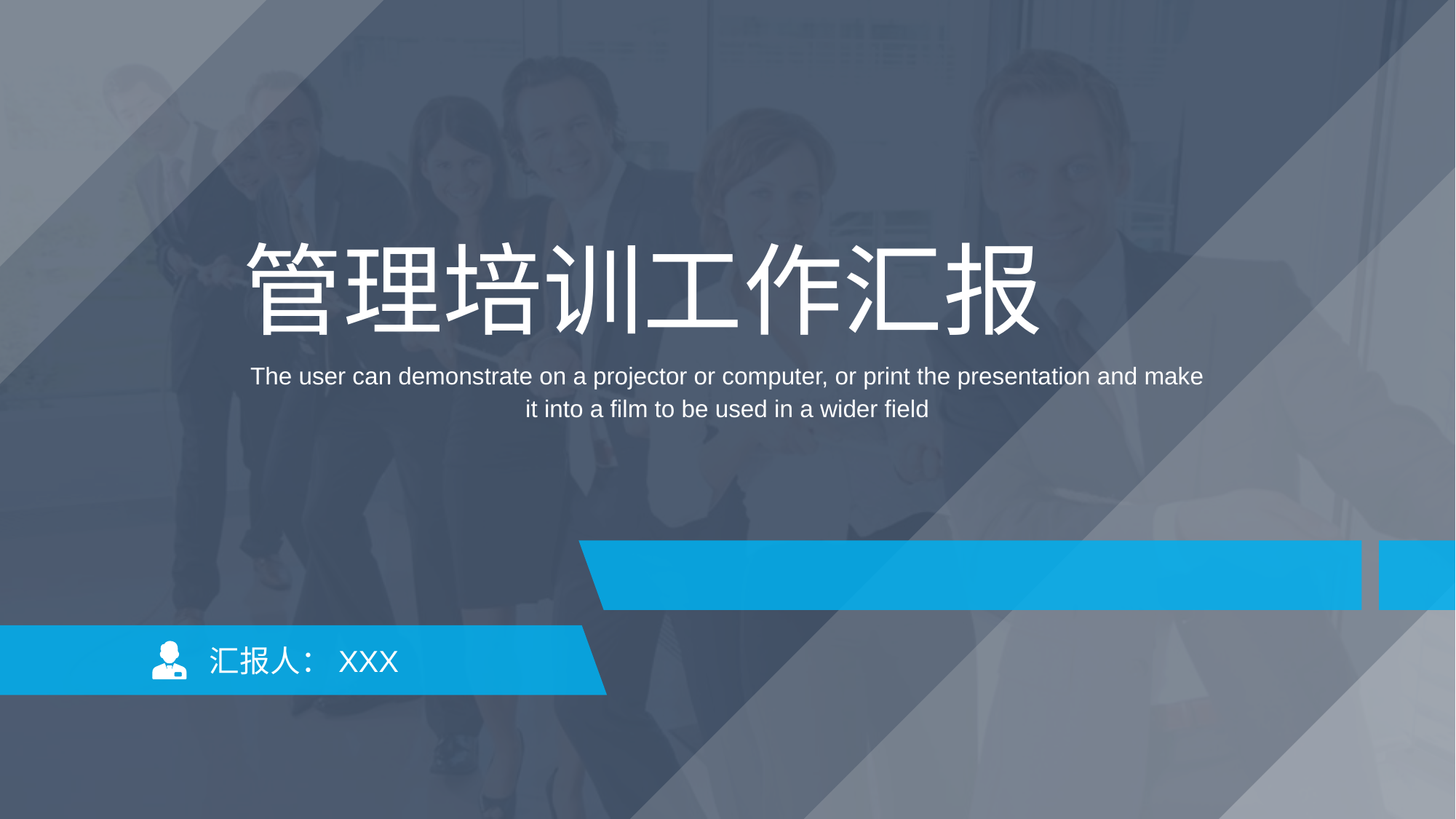

管理培训工作汇报
The user can demonstrate on a projector or computer, or print the presentation and make it into a film to be used in a wider field

汇报人：XXX